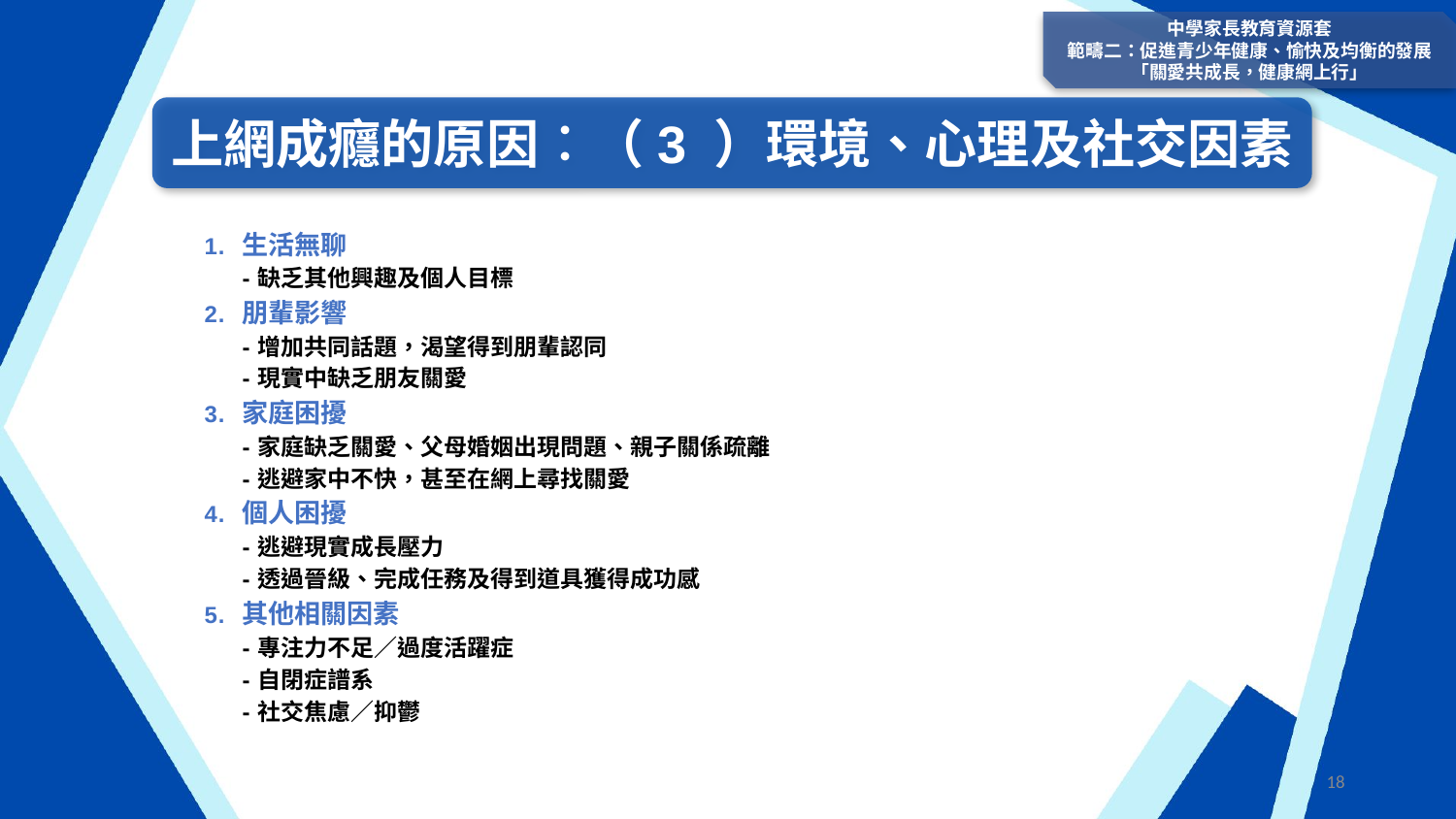

中學家長教育資源套
範疇二：促進青少年健康、愉快及均衡的發展
「關愛共成長，健康網上行」
上網成癮的原因︰（3 ）環境、心理及社交因素
生活無聊
- 缺乏其他興趣及個人目標
朋輩影響
- 增加共同話題，渴望得到朋輩認同
- 現實中缺乏朋友關愛
家庭困擾
- 家庭缺乏關愛、父母婚姻出現問題、親子關係疏離
- 逃避家中不快，甚至在網上尋找關愛
個人困擾
- 逃避現實成長壓力
- 透過晉級、完成任務及得到道具獲得成功感
其他相關因素
- 專注力不足／過度活躍症
- 自閉症譜系
- 社交焦慮／抑鬱

18